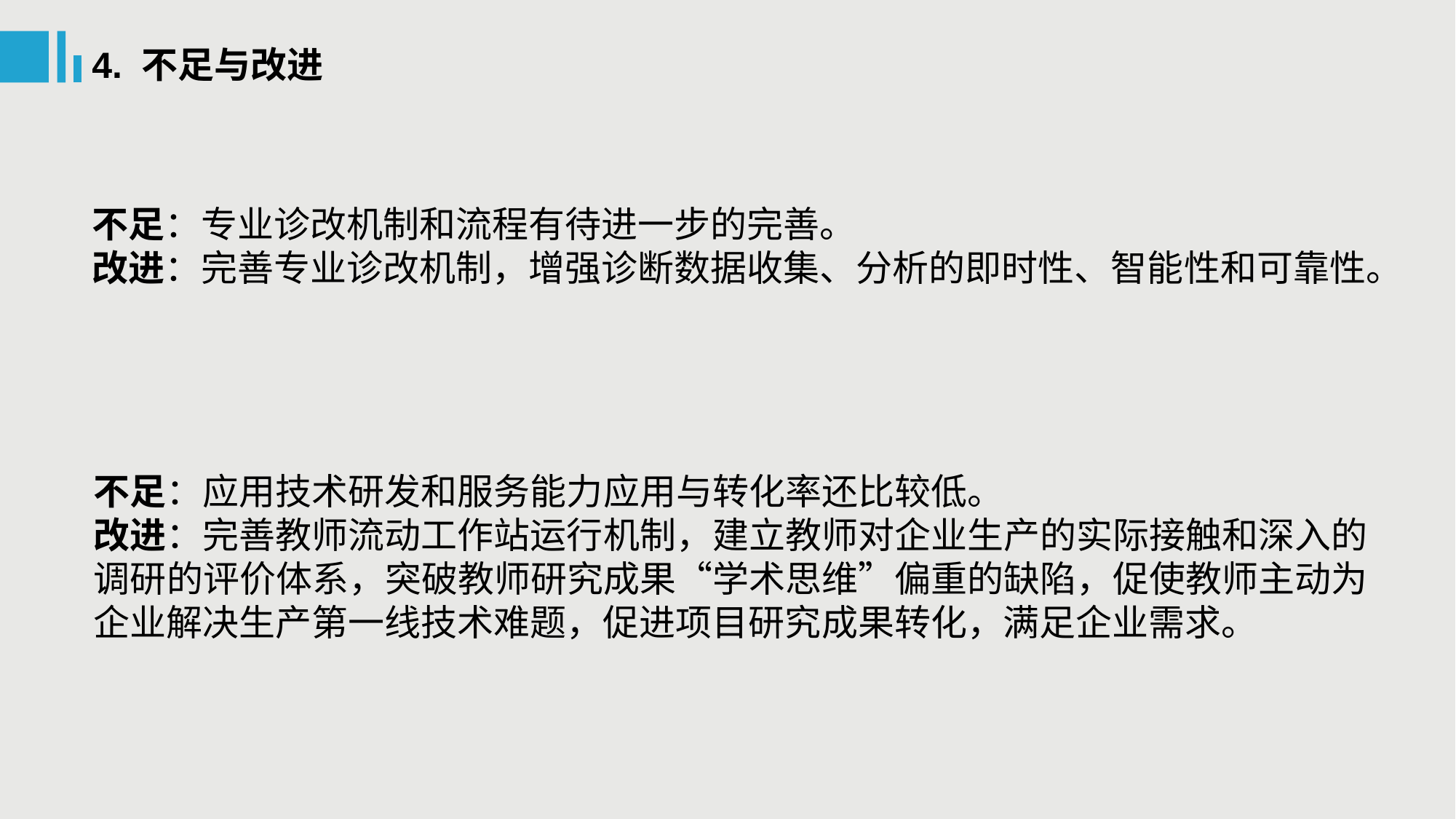

4. 不足与改进

不足：专业诊改机制和流程有待进一步的完善。
改进：完善专业诊改机制，增强诊断数据收集、分析的即时性、智能性和可靠性。
不足：应用技术研发和服务能力应用与转化率还比较低。
改进：完善教师流动工作站运行机制，建立教师对企业生产的实际接触和深入的调研的评价体系，突破教师研究成果“学术思维”偏重的缺陷，促使教师主动为企业解决生产第一线技术难题，促进项目研究成果转化，满足企业需求。